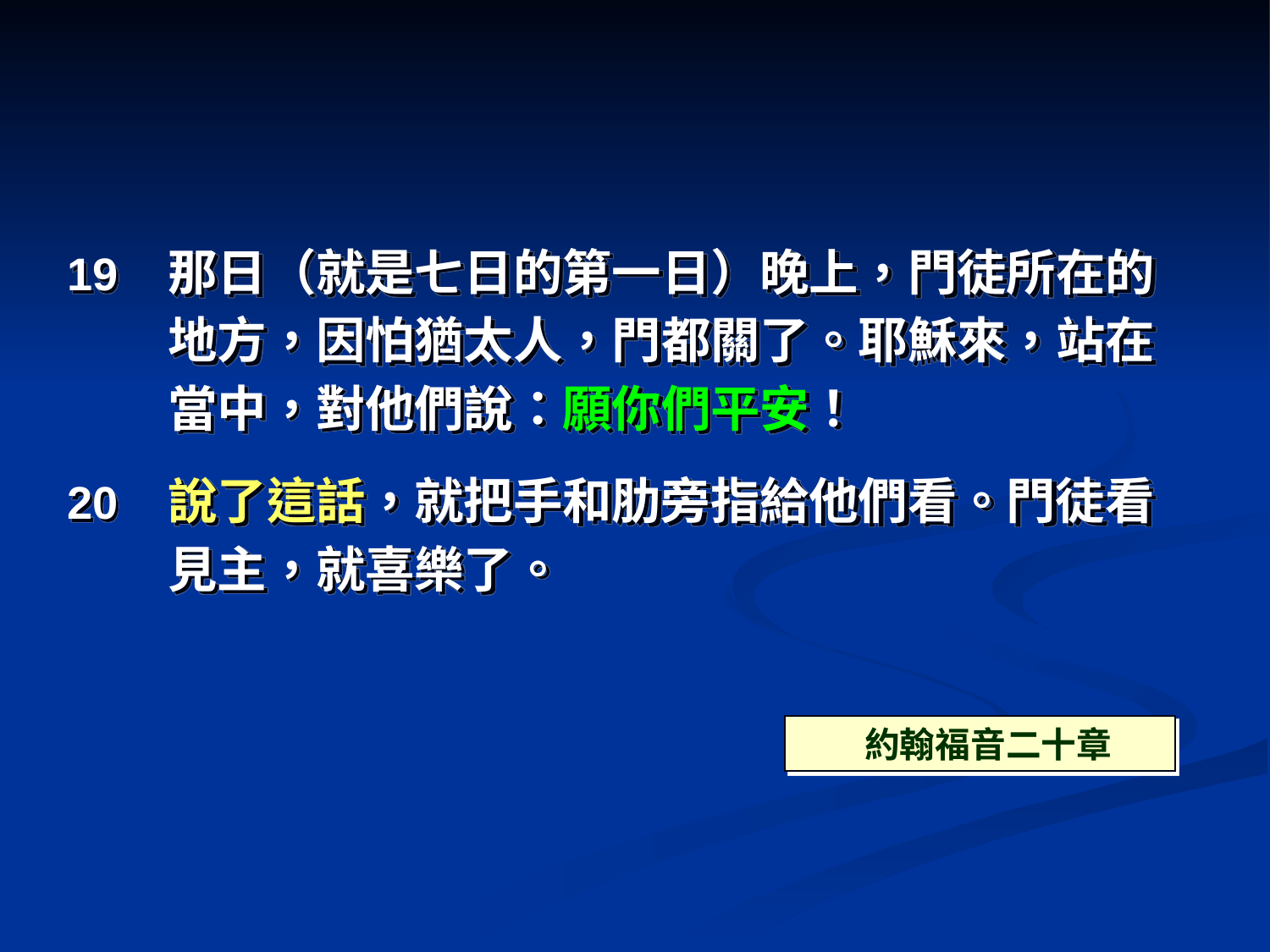

19	那日（就是七日的第一日）晚上，門徒所在的地方，因怕猶太人，門都關了。耶穌來，站在當中，對他們說：願你們平安！
20	說了這話，就把手和肋旁指給他們看。門徒看見主，就喜樂了。
 約翰福音二十章